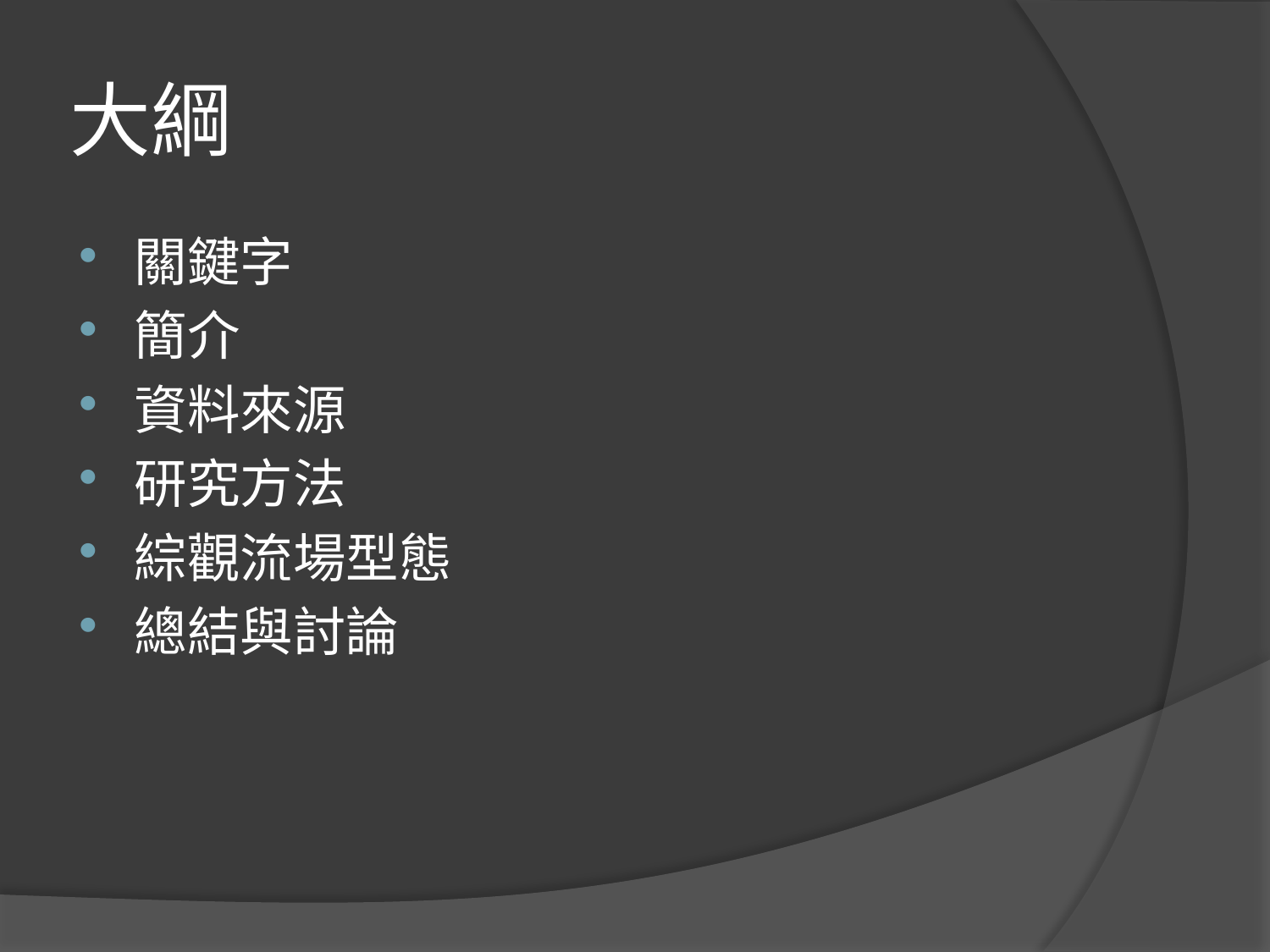

# 大綱
關鍵字
簡介
資料來源
研究方法
綜觀流場型態
總結與討論